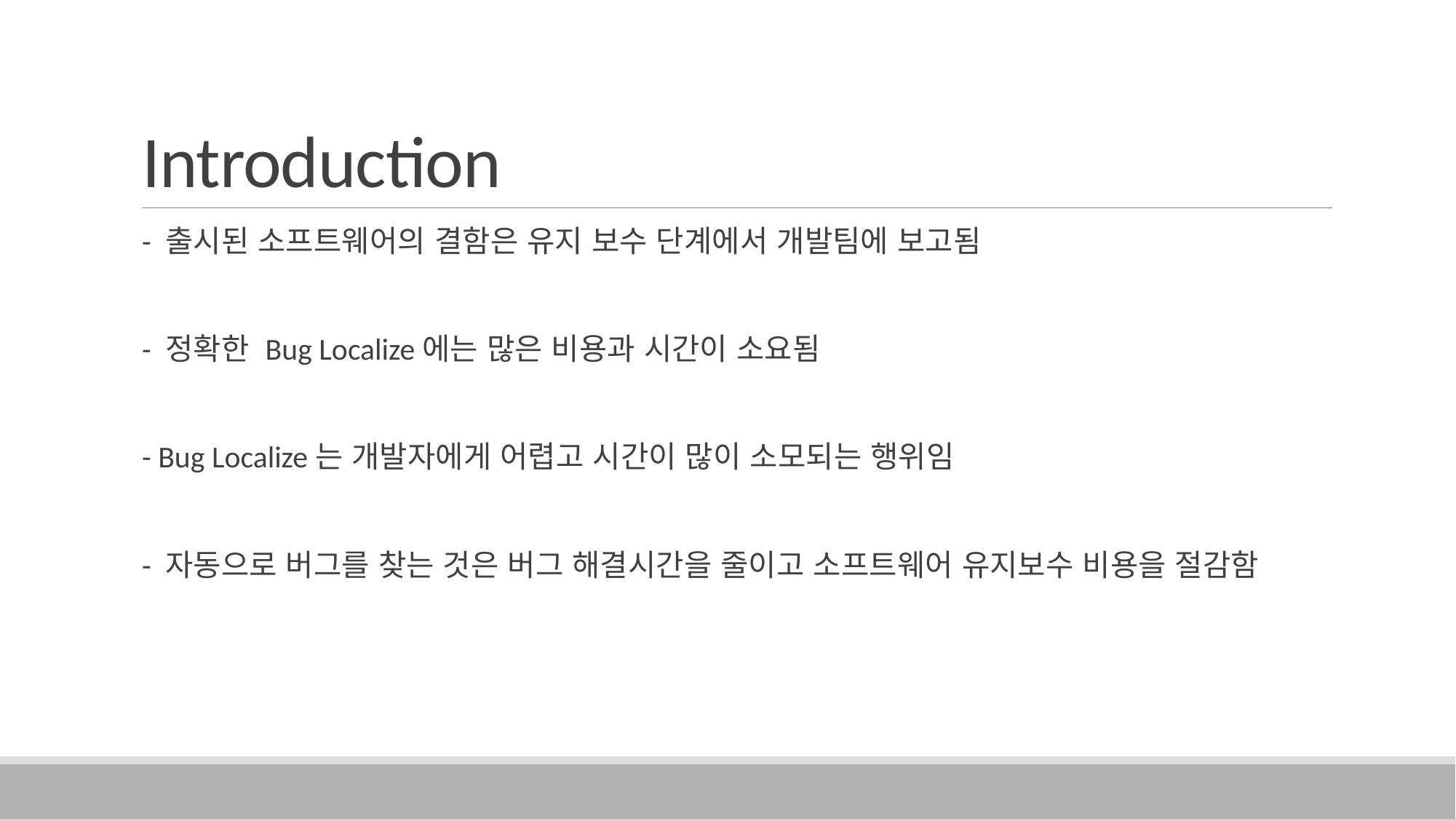

# Introduction
- 출시된 소프트웨어의 결함은 유지 보수 단계에서 개발팀에 보고됨

- 정확한 Bug Localize에는 많은 비용과 시간이 소요됨

- Bug Localize는 개발자에게 어렵고 시간이 많이 소모되는 행위임

- 자동으로 버그를 찾는 것은 버그 해결시간을 줄이고 소프트웨어 유지보수 비용을 절감함